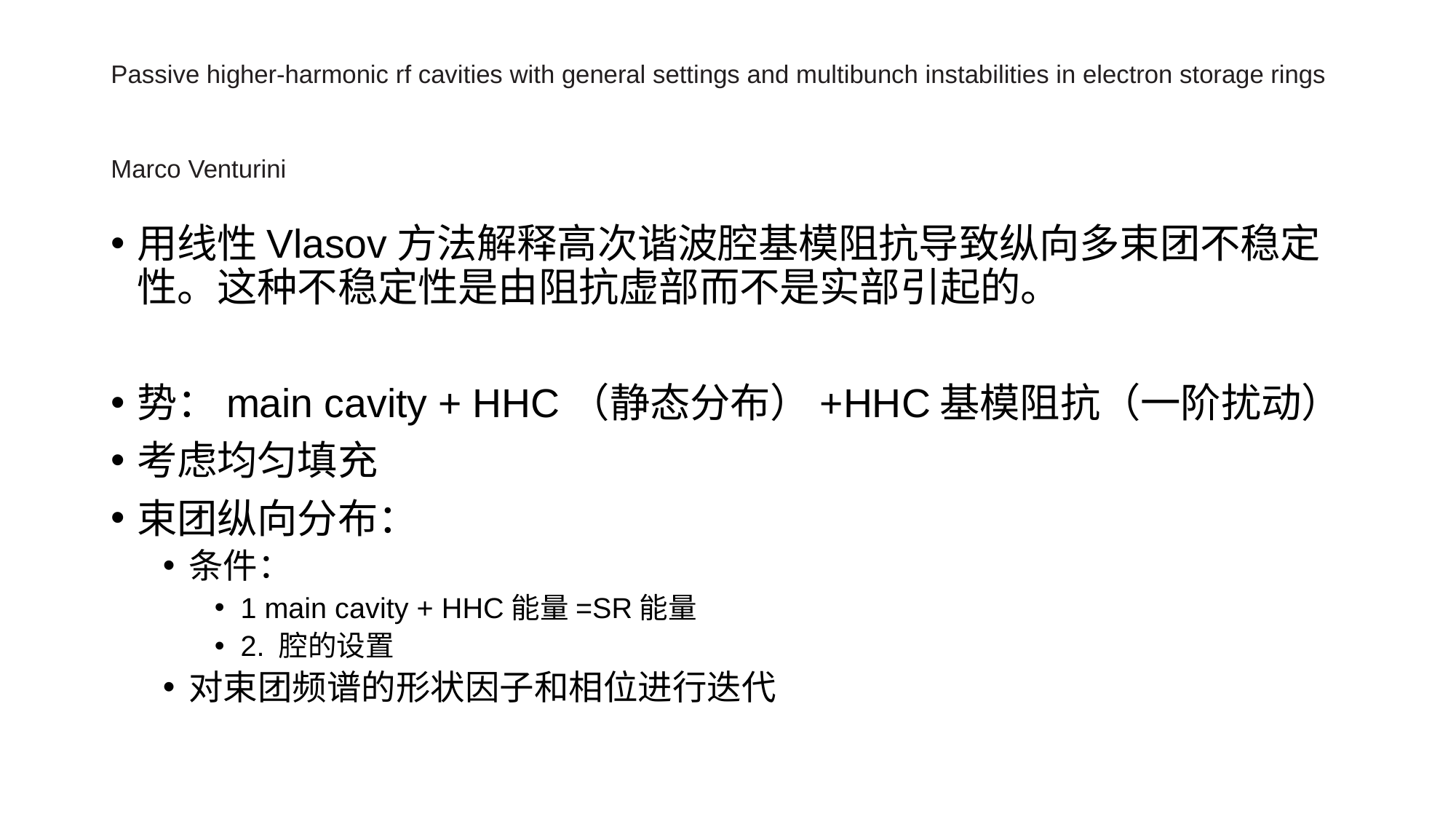

# Passive higher-harmonic rf cavities with general settings and multibunch instabilities in electron storage rings Marco Venturini
用线性Vlasov方法解释高次谐波腔基模阻抗导致纵向多束团不稳定性。这种不稳定性是由阻抗虚部而不是实部引起的。

势：main cavity + HHC（静态分布）+HHC基模阻抗（一阶扰动）
考虑均匀填充
束团纵向分布：
条件：
1 main cavity + HHC能量=SR能量
2. 腔的设置
对束团频谱的形状因子和相位进行迭代